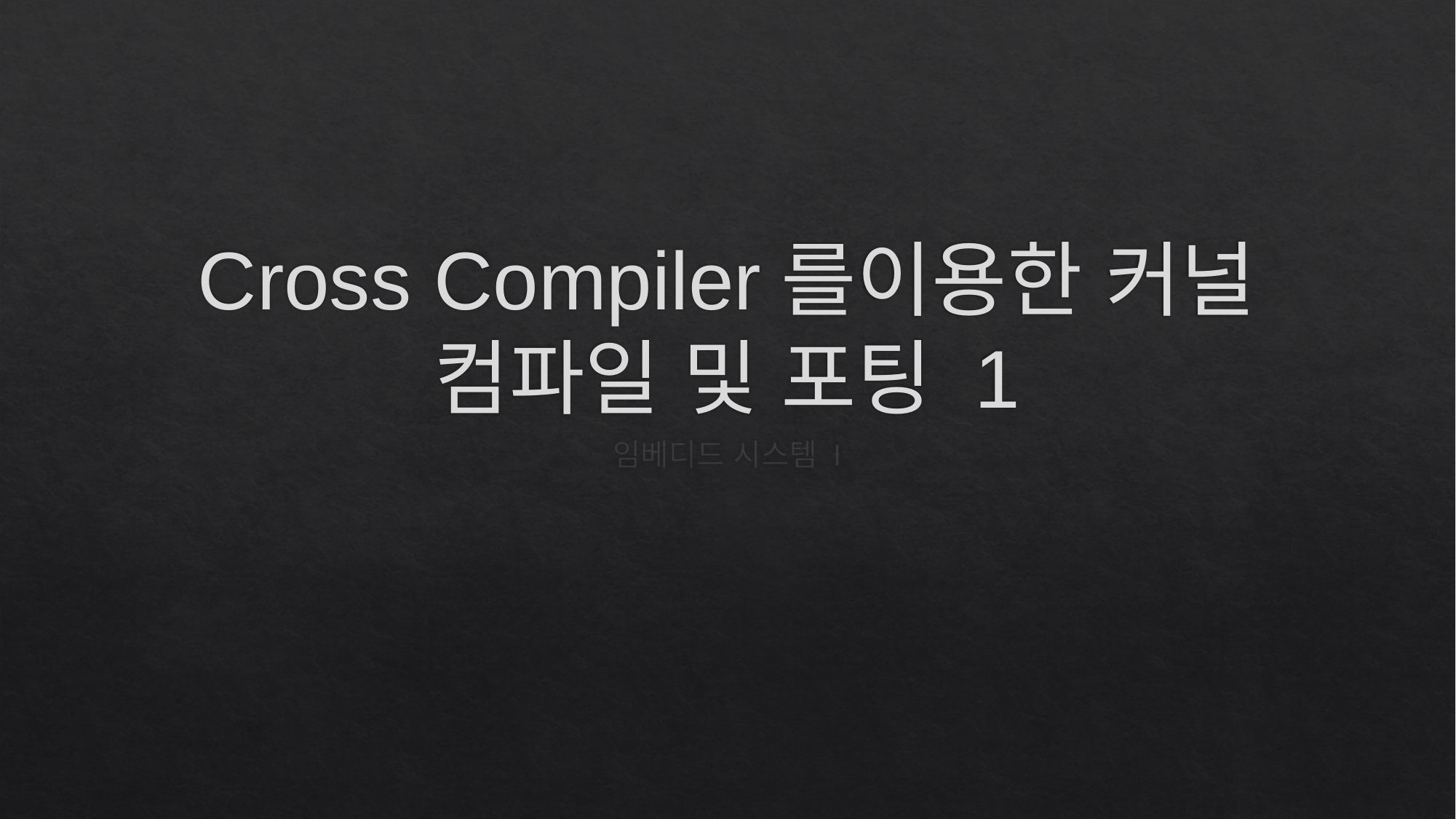

# Cross Compiler를이용한 커널 컴파일 및 포팅 1
임베디드 시스템 I